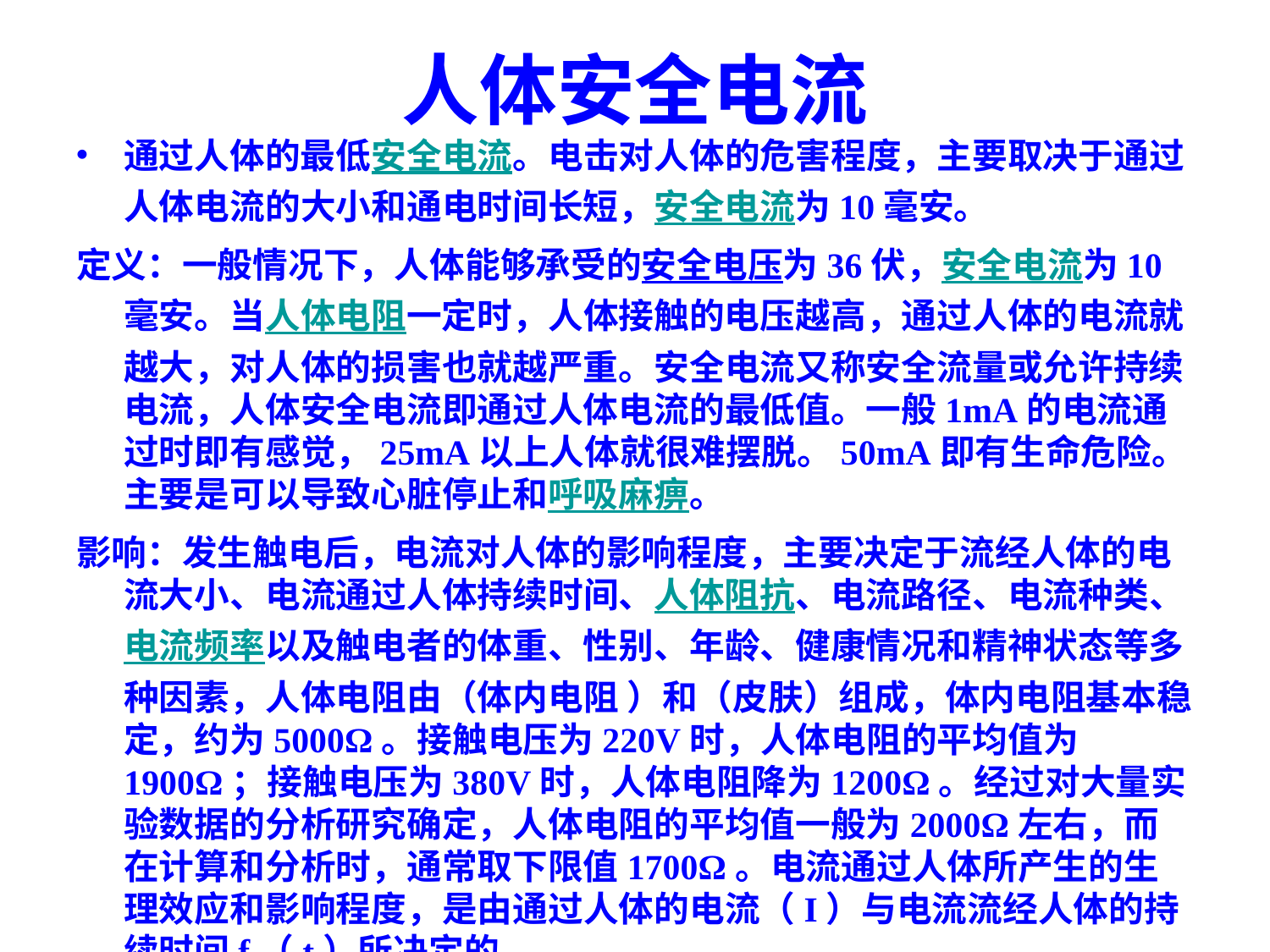

# 人体安全电流
通过人体的最低安全电流。电击对人体的危害程度，主要取决于通过人体电流的大小和通电时间长短，安全电流为10毫安。
定义：一般情况下，人体能够承受的安全电压为36伏，安全电流为10毫安。当人体电阻一定时，人体接触的电压越高，通过人体的电流就越大，对人体的损害也就越严重。安全电流又称安全流量或允许持续电流，人体安全电流即通过人体电流的最低值。一般1mA的电流通过时即有感觉，25mA以上人体就很难摆脱。50mA即有生命危险。主要是可以导致心脏停止和呼吸麻痹。
影响：发生触电后，电流对人体的影响程度，主要决定于流经人体的电流大小、电流通过人体持续时间、人体阻抗、电流路径、电流种类、电流频率以及触电者的体重、性别、年龄、健康情况和精神状态等多种因素，人体电阻由（体内电阻 ）和（皮肤）组成，体内电阻基本稳定，约为5000Ω。接触电压为220V时，人体电阻的平均值为1900Ω；接触电压为380V时，人体电阻降为1200Ω。经过对大量实验数据的分析研究确定，人体电阻的平均值一般为2000Ω左右，而在计算和分析时，通常取下限值1700Ω。电流通过人体所产生的生理效应和影响程度，是由通过人体的电流（I）与电流流经人体的持续时间f（t）所决定的。